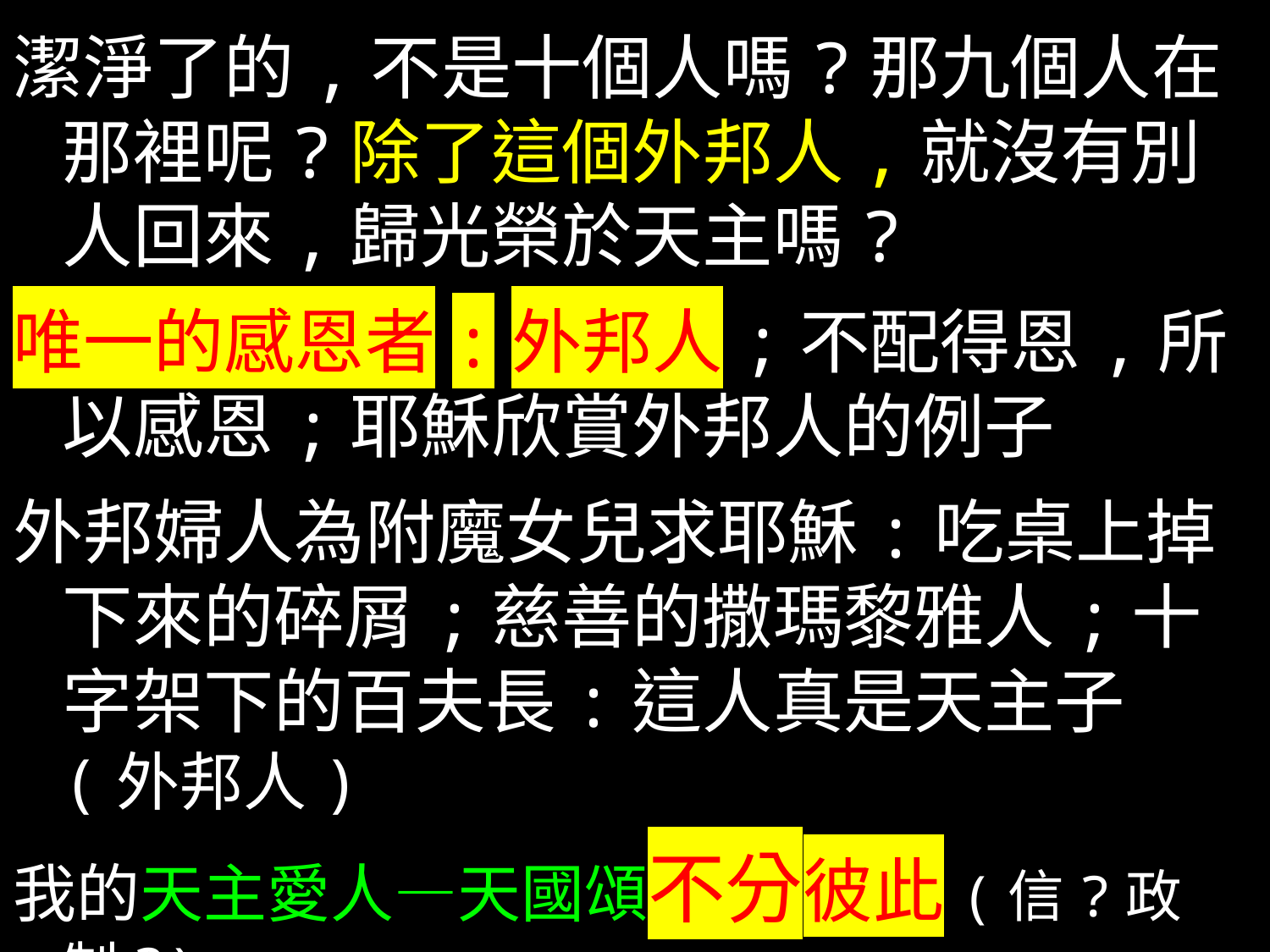

潔淨了的,不是十個人嗎?那九個人在那裡呢?除了這個外邦人,就沒有別人回來,歸光榮於天主嗎?
唯一的感恩者:外邦人;不配得恩,所以感恩;耶穌欣賞外邦人的例子
外邦婦人為附魔女兒求耶穌:吃桌上掉下來的碎屑;慈善的撒瑪黎雅人;十字架下的百夫長:這人真是天主子(外邦人)
我的天主愛人—天國頌不分彼此(信?政制?)